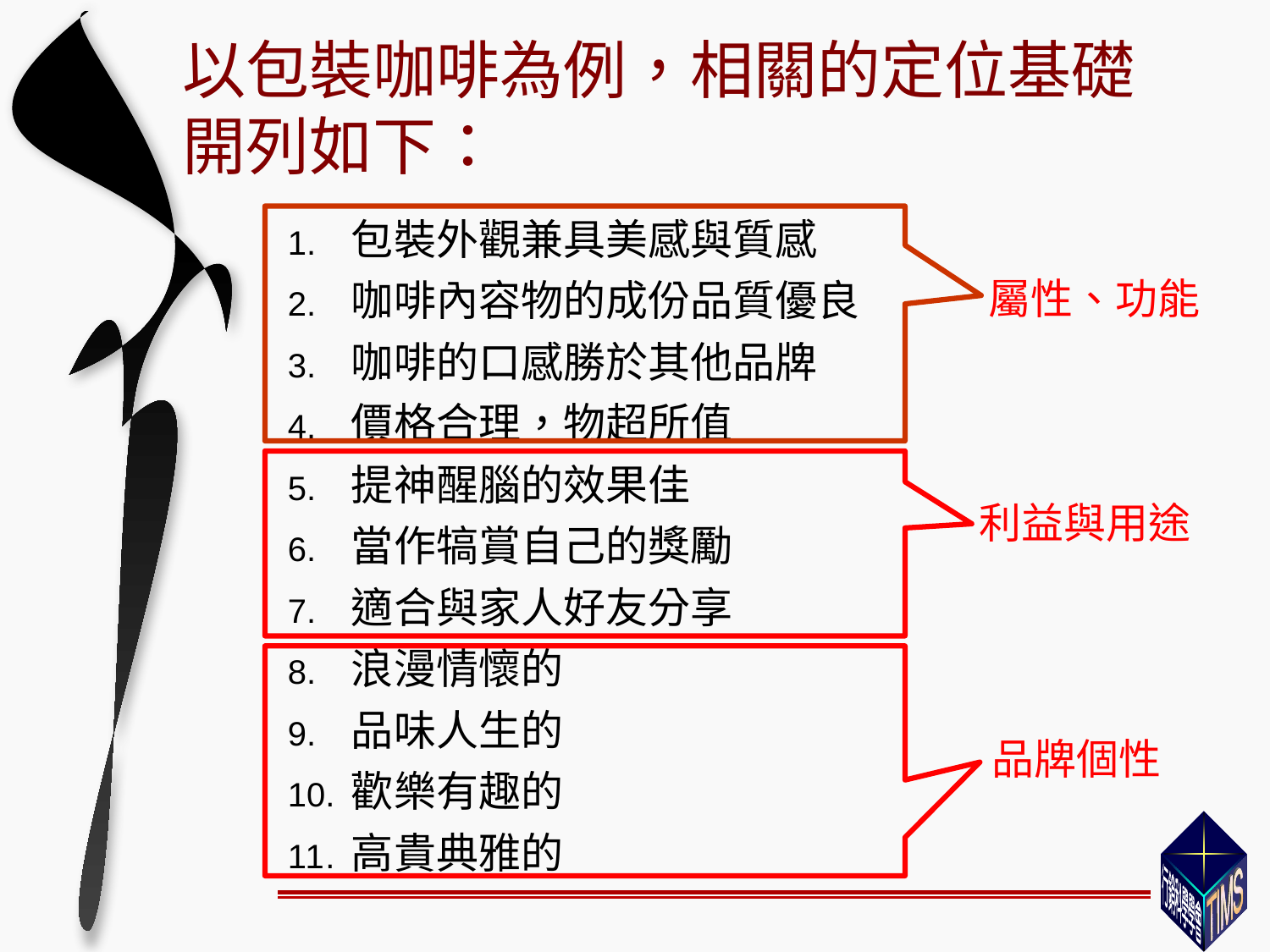

# 以包裝咖啡為例，相關的定位基礎開列如下：

屬性、功能
包裝外觀兼具美感與質感
咖啡內容物的成份品質優良
咖啡的口感勝於其他品牌
價格合理，物超所值
提神醒腦的效果佳
當作犒賞自己的獎勵
適合與家人好友分享
浪漫情懷的
品味人生的
歡樂有趣的
高貴典雅的

利益與用途

品牌個性